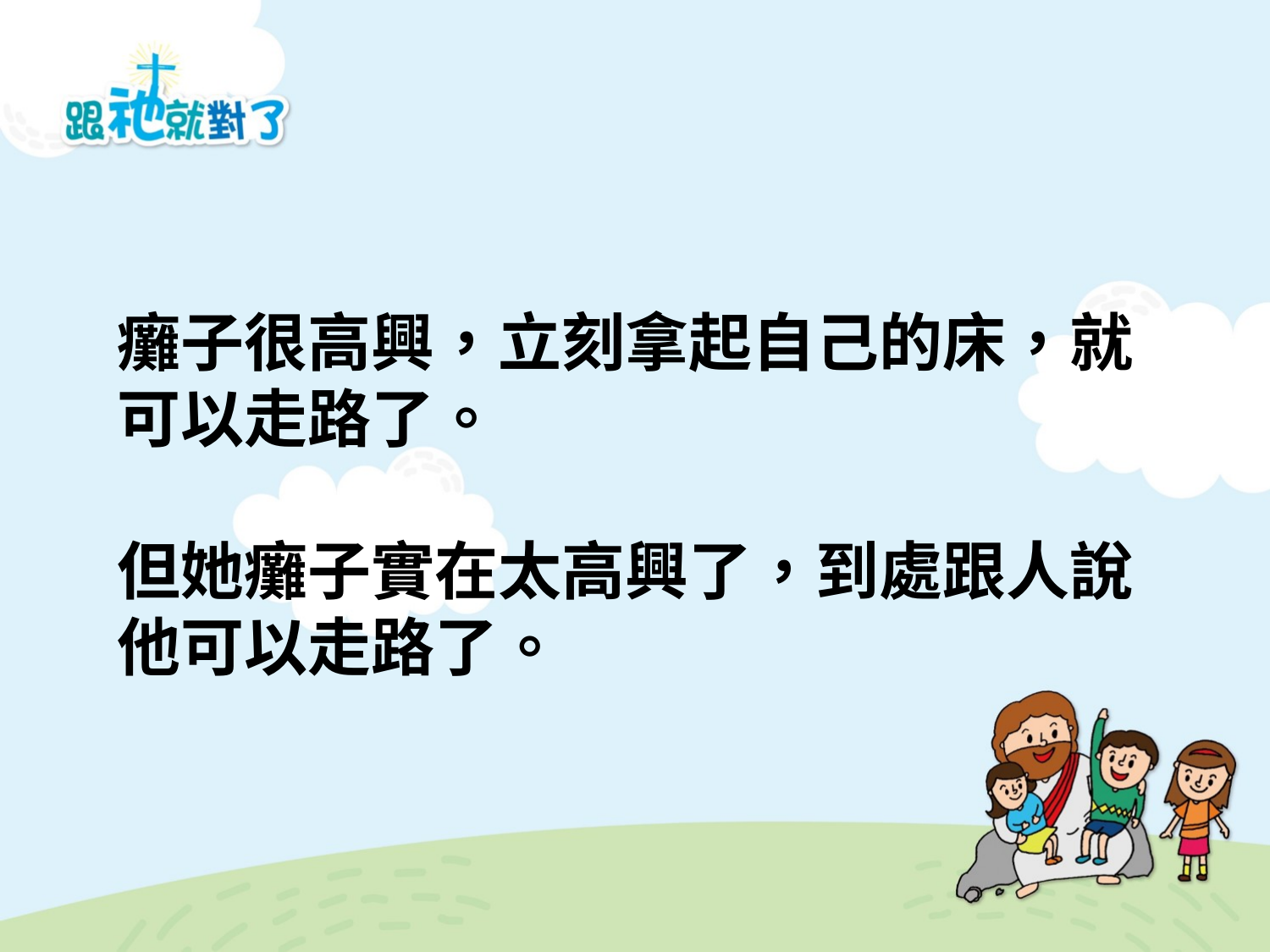

癱子很高興，立刻拿起自己的床，就可以走路了。

但她癱子實在太高興了，到處跟人說他可以走路了。